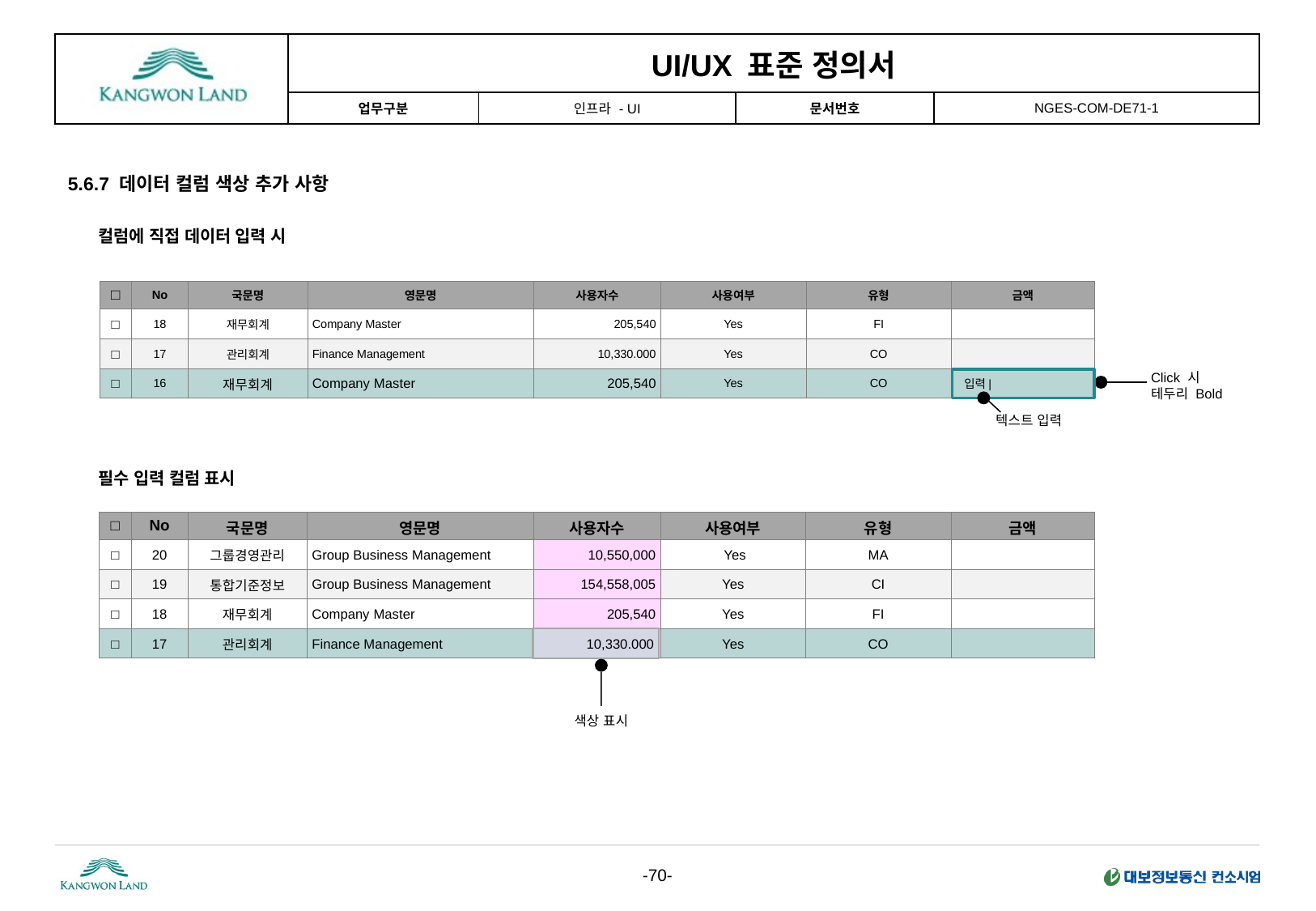

5.6.7 데이터 컬럼 색상 추가 사항
컬럼에 직접 데이터 입력 시
| □ | No | 국문명 | 영문명 | 사용자수 | 사용여부 | 유형 | 금액 |
| --- | --- | --- | --- | --- | --- | --- | --- |
| □ | 18 | 재무회계 | Company Master | 205,540 | Yes | FI |  |
| □ | 17 | 관리회계 | Finance Management | 10,330.000 | Yes | CO |  |
| □ | 16 | 재무회계 | Company Master | 205,540 | Yes | CO |  |
Click 시
테두리 Bold
입력|

 텍스트 입력
필수 입력 컬럼 표시
| □ | No | 국문명 | 영문명 | 사용자수 | 사용여부 | 유형 | 금액 |
| --- | --- | --- | --- | --- | --- | --- | --- |
| □ | 20 | 그룹경영관리 | Group Business Management | 10,550,000 | Yes | MA |  |
| □ | 19 | 통합기준정보 | Group Business Management | 154,558,005 | Yes | CI |  |
| □ | 18 | 재무회계 | Company Master | 205,540 | Yes | FI |  |
| □ | 17 | 관리회계 | Finance Management |  | Yes | CO |  |
10,330.000

색상 표시